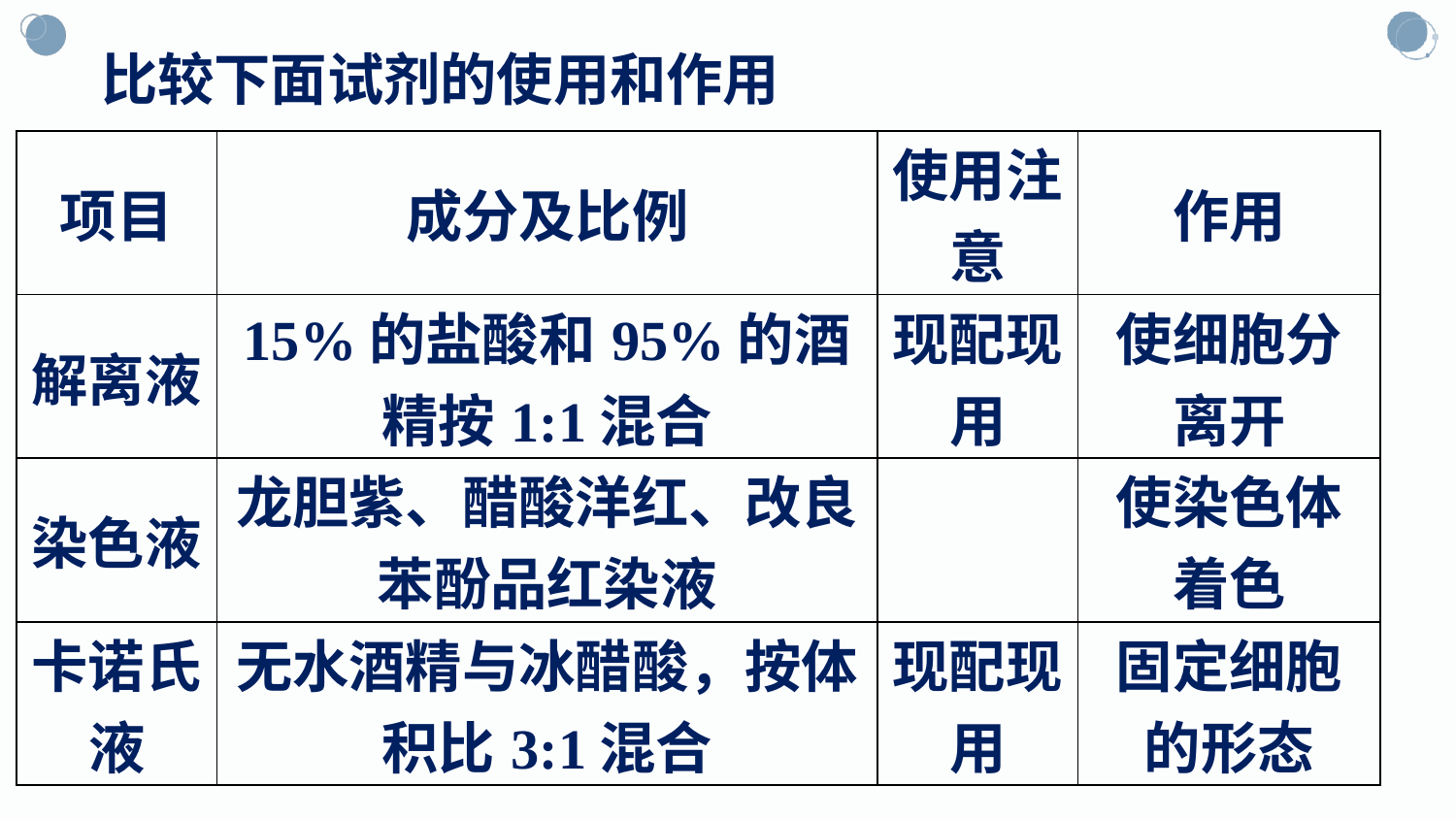

比较下面试剂的使用和作用
| 项目 | 成分及比例 | 使用注意 | 作用 |
| --- | --- | --- | --- |
| 解离液 | 15%的盐酸和95%的酒精按1:1混合 | 现配现用 | 使细胞分离开 |
| 染色液 | 龙胆紫、醋酸洋红、改良苯酚品红染液 |  | 使染色体着色 |
| 卡诺氏液 | 无水酒精与冰醋酸，按体积比3:1混合 | 现配现用 | 固定细胞的形态 |